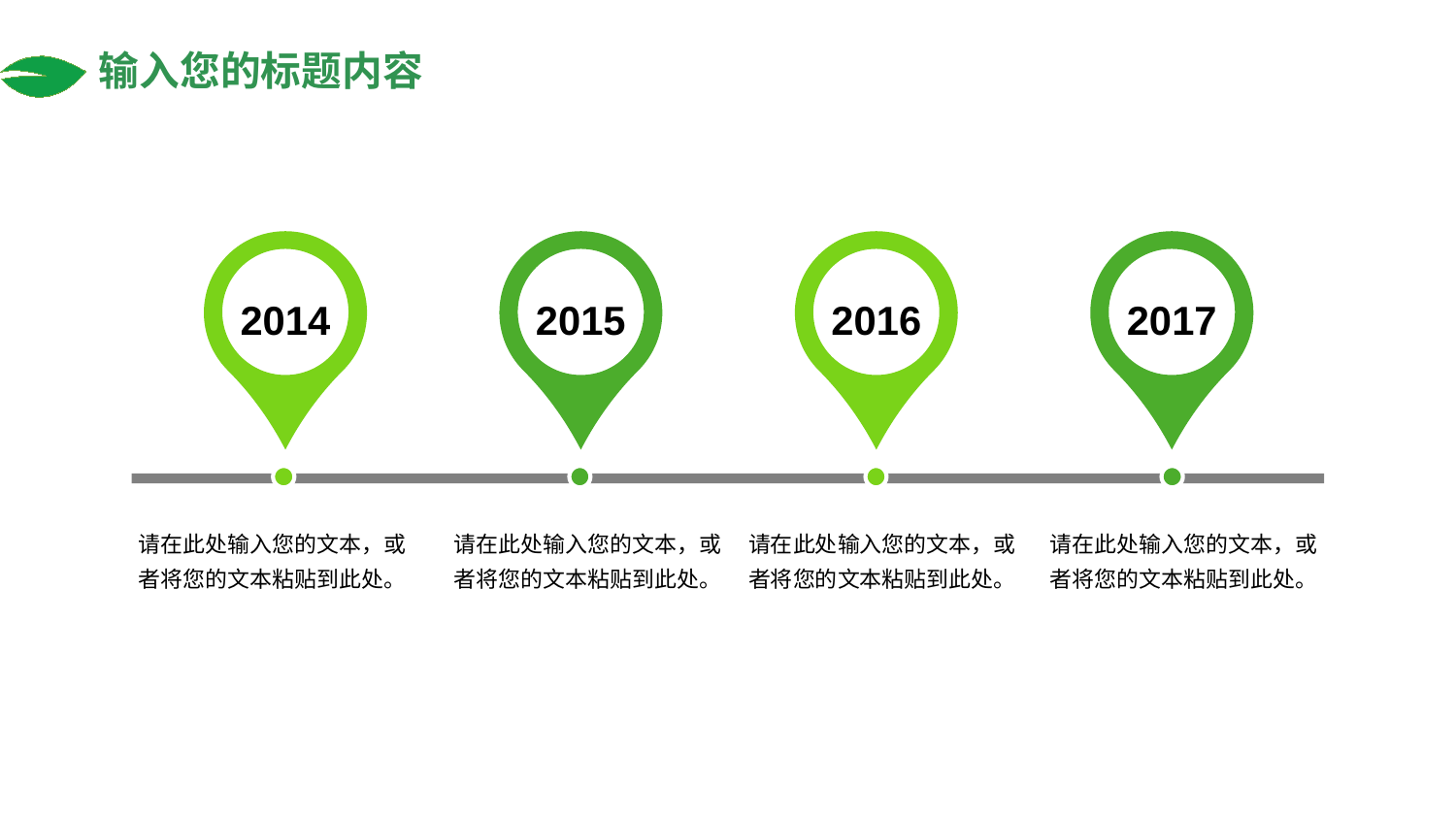

输入您的标题内容

2014
2015
2016
2017

请在此处输入您的文本，或者将您的文本粘贴到此处。
请在此处输入您的文本，或者将您的文本粘贴到此处。
请在此处输入您的文本，或者将您的文本粘贴到此处。
请在此处输入您的文本，或者将您的文本粘贴到此处。